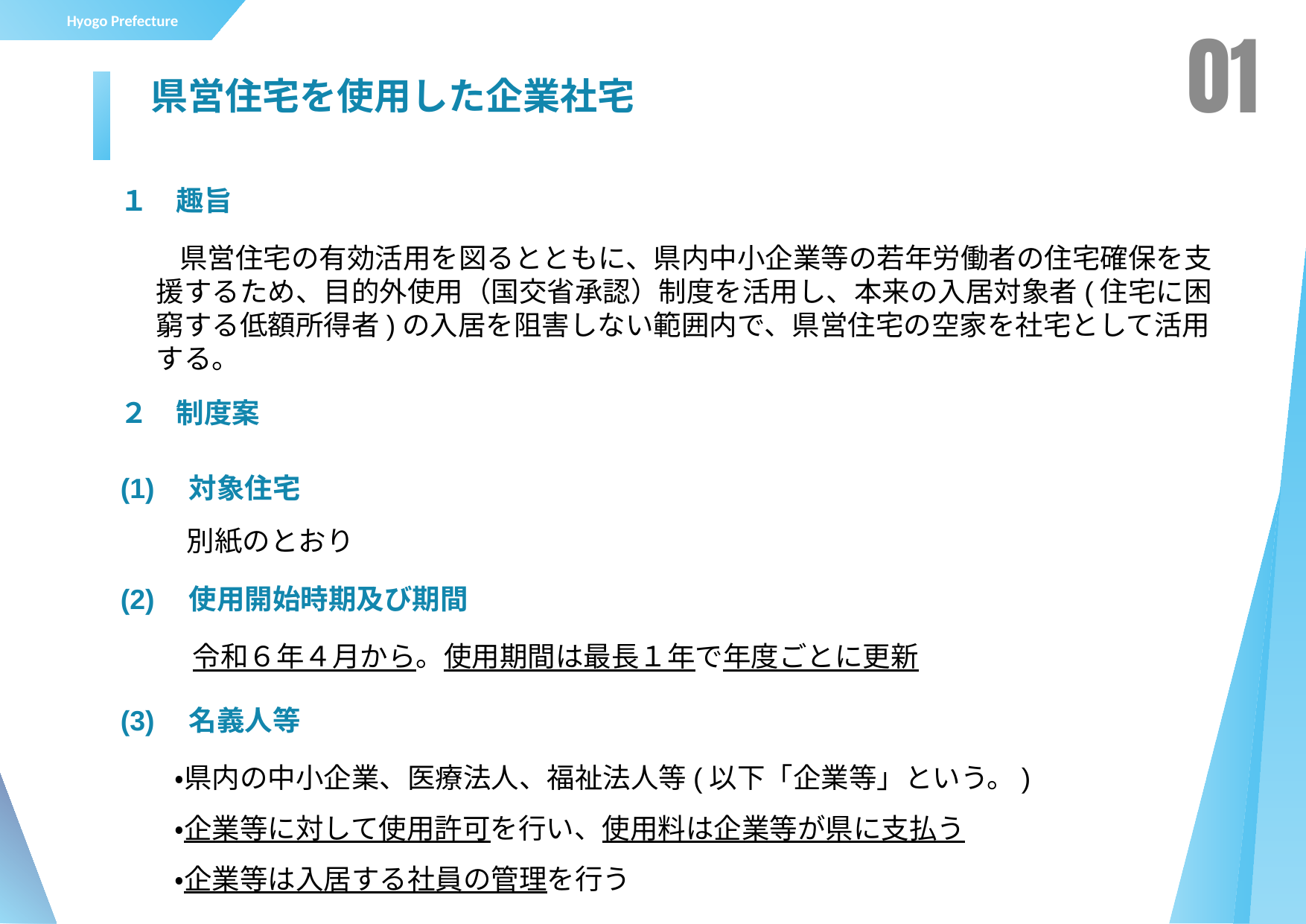

01

# 県営住宅を使用した企業社宅
１　趣旨
　県営住宅の有効活用を図るとともに、県内中小企業等の若年労働者の住宅確保を支援するため、目的外使用（国交省承認）制度を活用し、本来の入居対象者(住宅に困窮する低額所得者)の入居を阻害しない範囲内で、県営住宅の空家を社宅として活用する。
２　制度案
(1)　対象住宅
　　　別紙のとおり
(2)　使用開始時期及び期間
   令和６年４月から。使用期間は最長１年で年度ごとに更新
(3)　名義人等
 ・県内の中小企業、医療法人、福祉法人等(以下「企業等」という。)
 ・企業等に対して使用許可を行い、使用料は企業等が県に支払う
 ・企業等は入居する社員の管理を行う